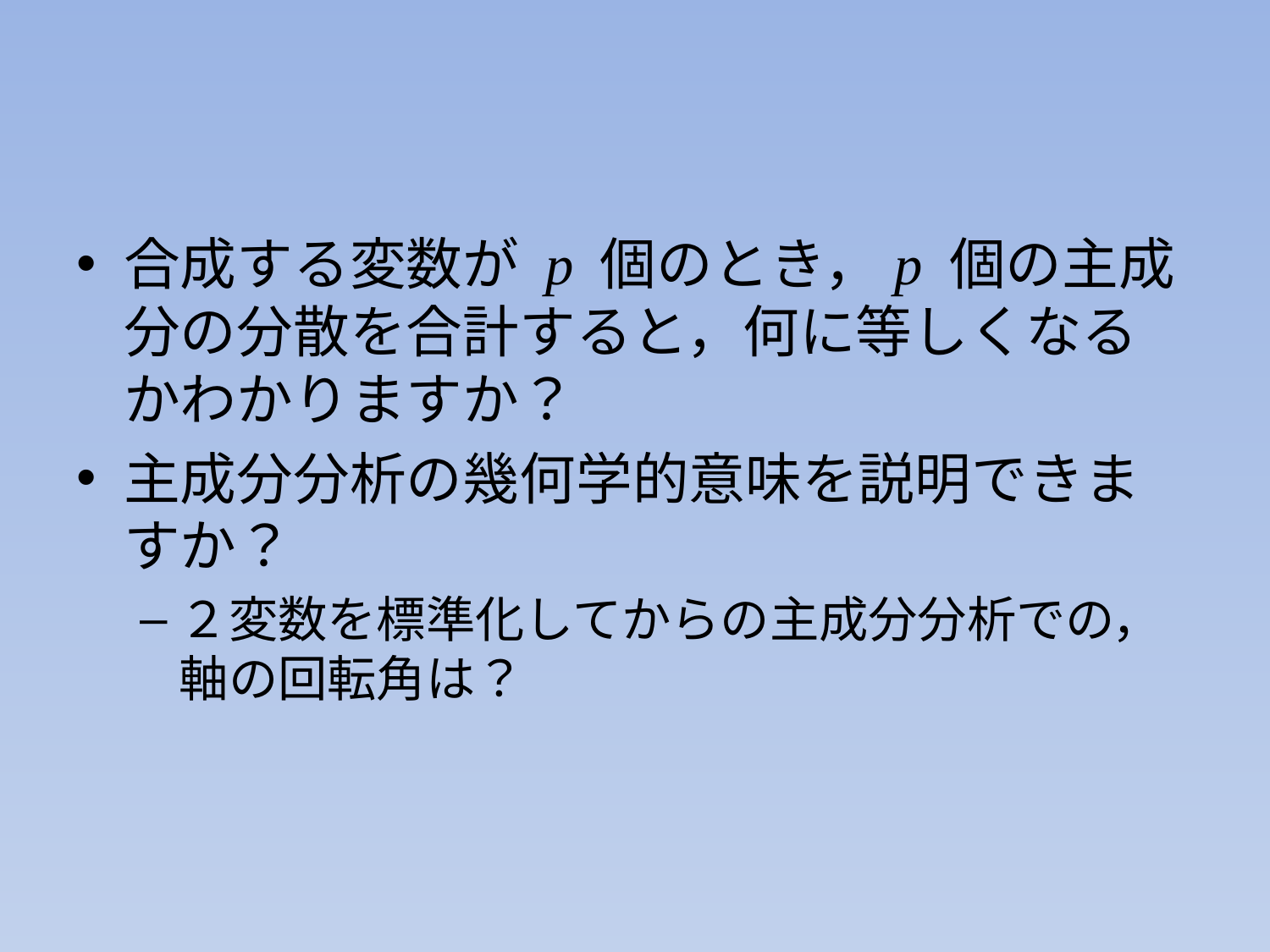

#
合成する変数が p 個のとき，p 個の主成分の分散を合計すると，何に等しくなるかわかりますか？
主成分分析の幾何学的意味を説明できますか？
２変数を標準化してからの主成分分析での，軸の回転角は？